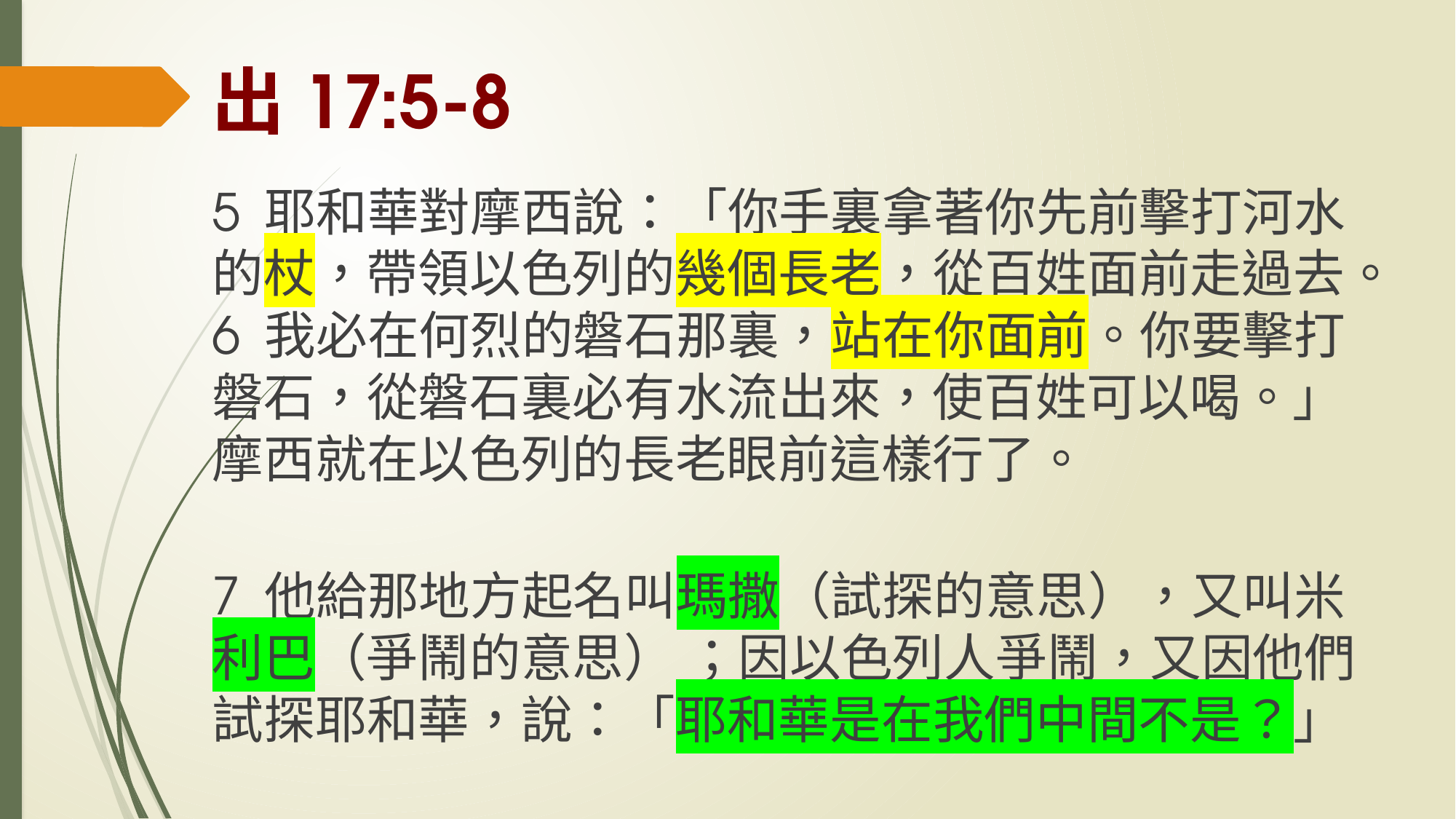

# 出17:5-8
5 耶和華對摩西說：「你手裏拿著你先前擊打河水的杖，帶領以色列的幾個長老，從百姓面前走過去。6 我必在何烈的磐石那裏，站在你面前。你要擊打磐石，從磐石裏必有水流出來，使百姓可以喝。」摩西就在以色列的長老眼前這樣行了。

7 他給那地方起名叫瑪撒（試探的意思），又叫米利巴（爭鬧的意思） ；因以色列人爭鬧，又因他們試探耶和華，說：「耶和華是在我們中間不是？」